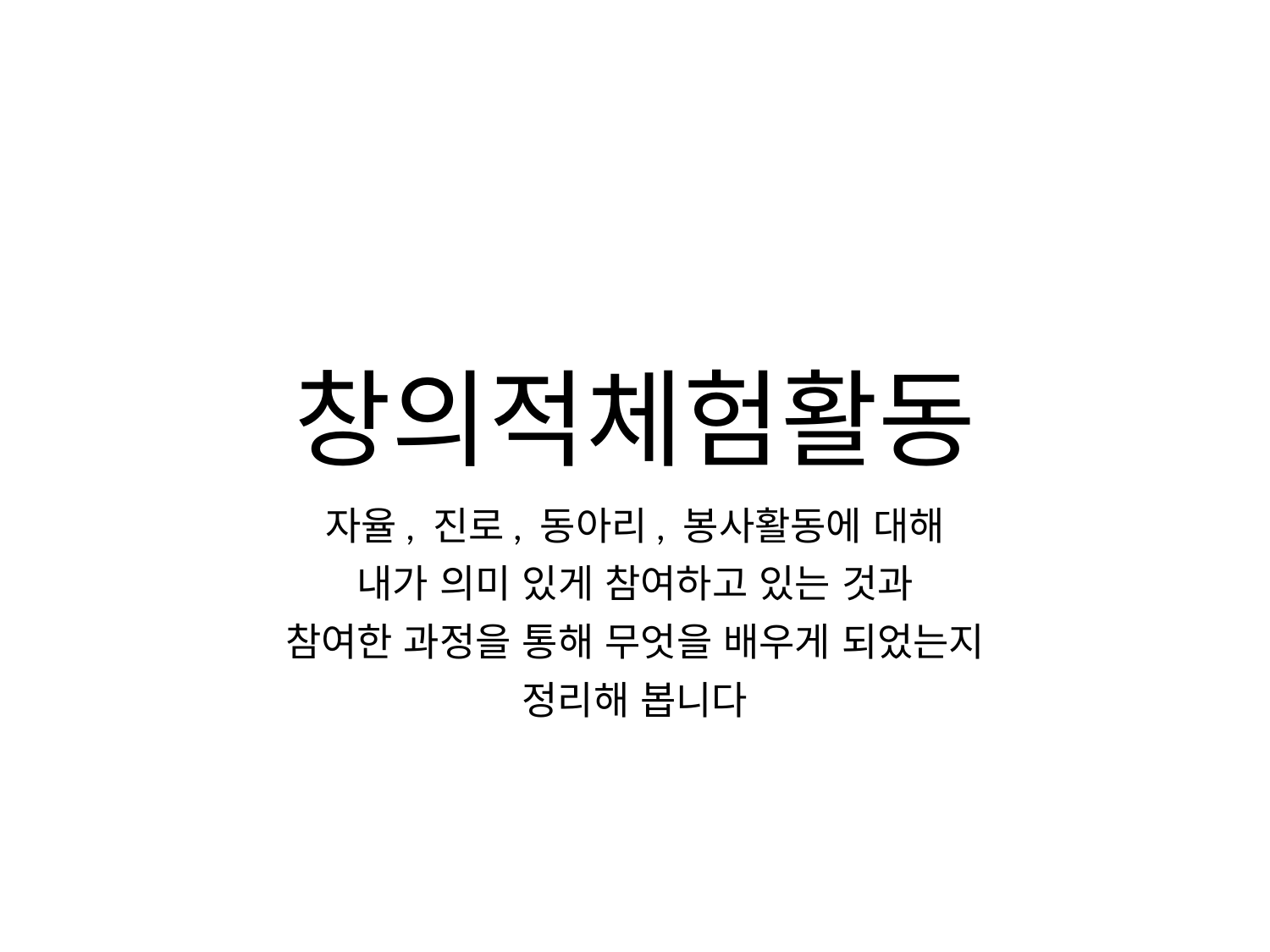

# 창의적체험활동
자율, 진로, 동아리, 봉사활동에 대해
내가 의미 있게 참여하고 있는 것과
참여한 과정을 통해 무엇을 배우게 되었는지
정리해 봅니다